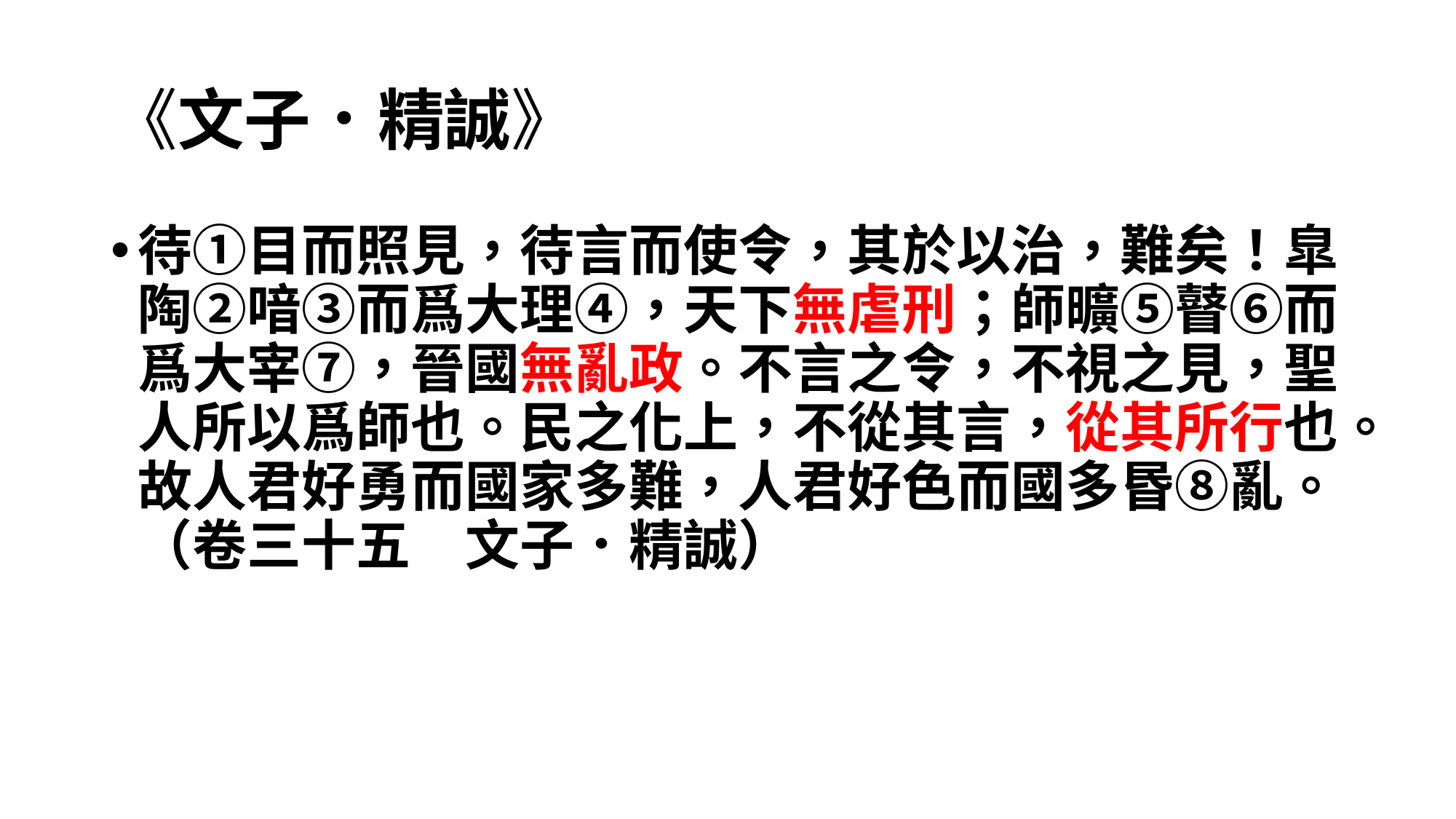

# 《文子．精誠》
待①目而照見，待言而使令，其於以治，難矣！皐陶②喑③而爲大理④，天下無虐刑；師曠⑤瞽⑥而爲大宰⑦，晉國無亂政。不言之令，不視之見，聖人所以爲師也。民之化上，不從其言，從其所行也。故人君好勇而國家多難，人君好色而國多昬⑧亂。（卷三十五　文子．精誠）